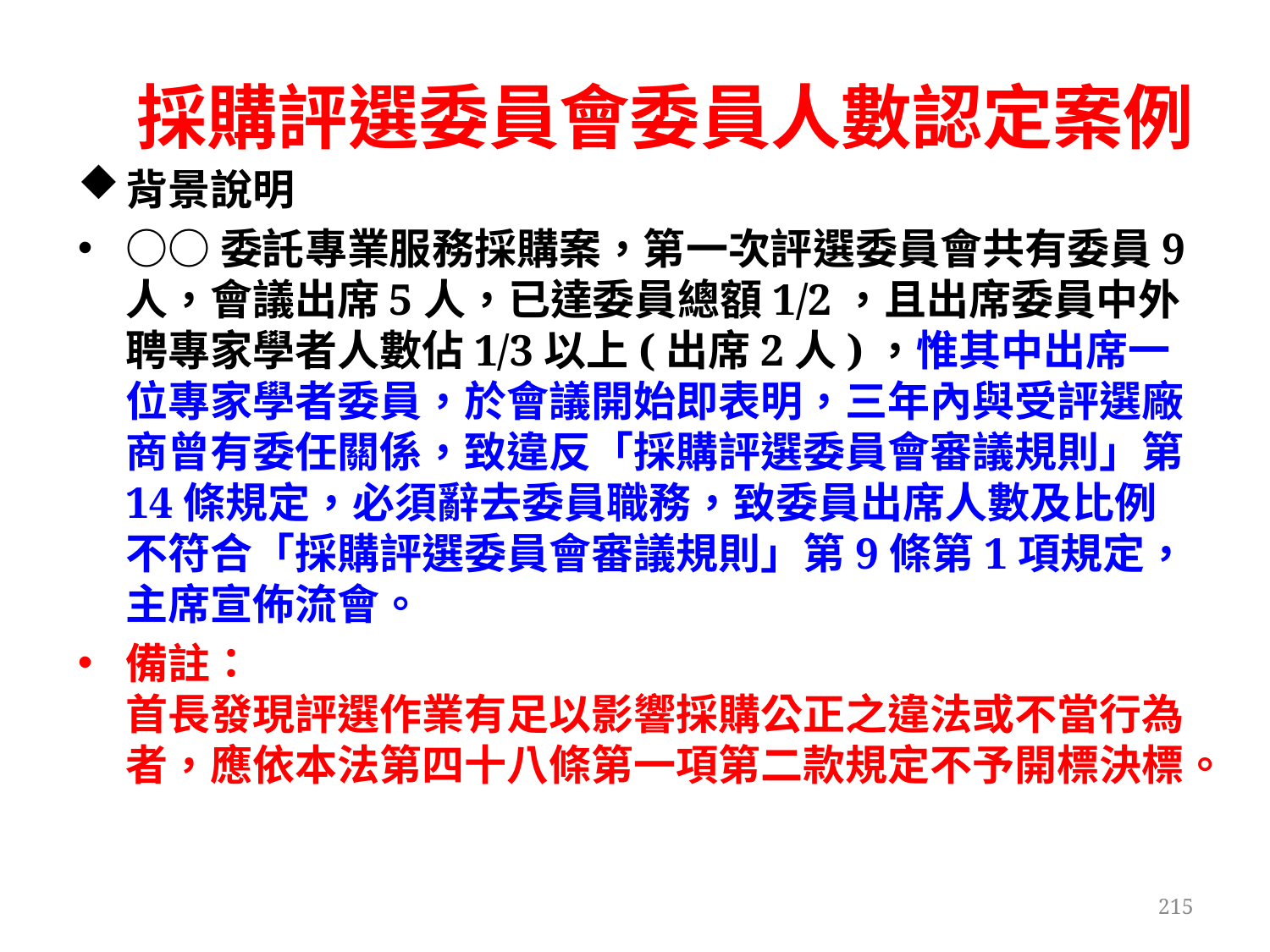

# 採購評選委員會委員人數認定案例
背景說明
○○委託專業服務採購案，第一次評選委員會共有委員9人，會議出席5人，已達委員總額1/2，且出席委員中外聘專家學者人數佔1/3以上(出席2人)，惟其中出席一位專家學者委員，於會議開始即表明，三年內與受評選廠商曾有委任關係，致違反「採購評選委員會審議規則」第14條規定，必須辭去委員職務，致委員出席人數及比例不符合「採購評選委員會審議規則」第9條第1項規定，主席宣佈流會。
備註：
首長發現評選作業有足以影響採購公正之違法或不當行為者，應依本法第四十八條第一項第二款規定不予開標決標。
215